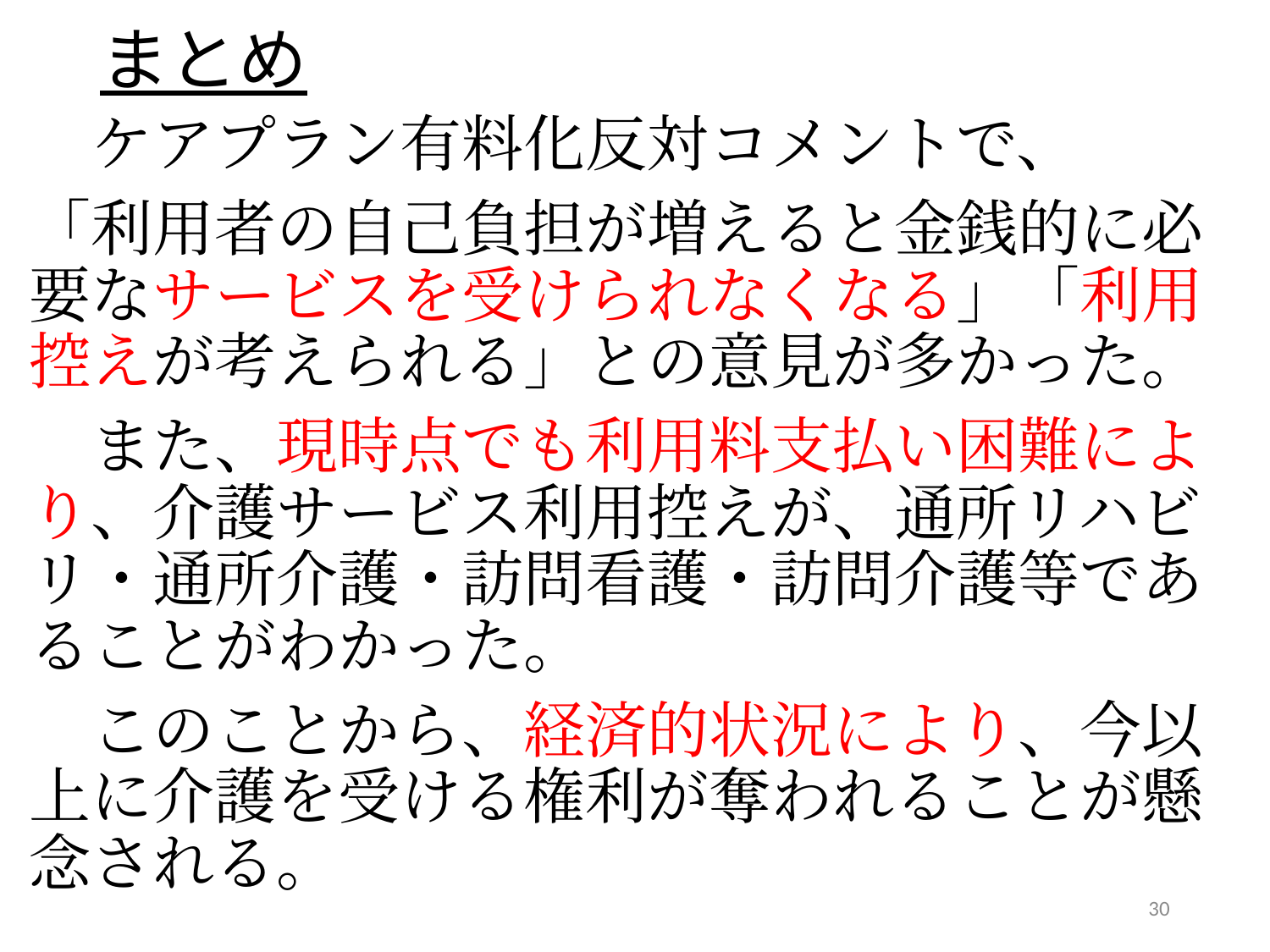

# まとめ
　ケアプラン有料化反対コメントで、
「利用者の自己負担が増えると金銭的に必要なサービスを受けられなくなる」「利用控えが考えられる」との意見が多かった。
　また、現時点でも利用料支払い困難により、介護サービス利用控えが、通所リハビリ・通所介護・訪問看護・訪問介護等であることがわかった。
　このことから、経済的状況により、今以上に介護を受ける権利が奪われることが懸念される。
30